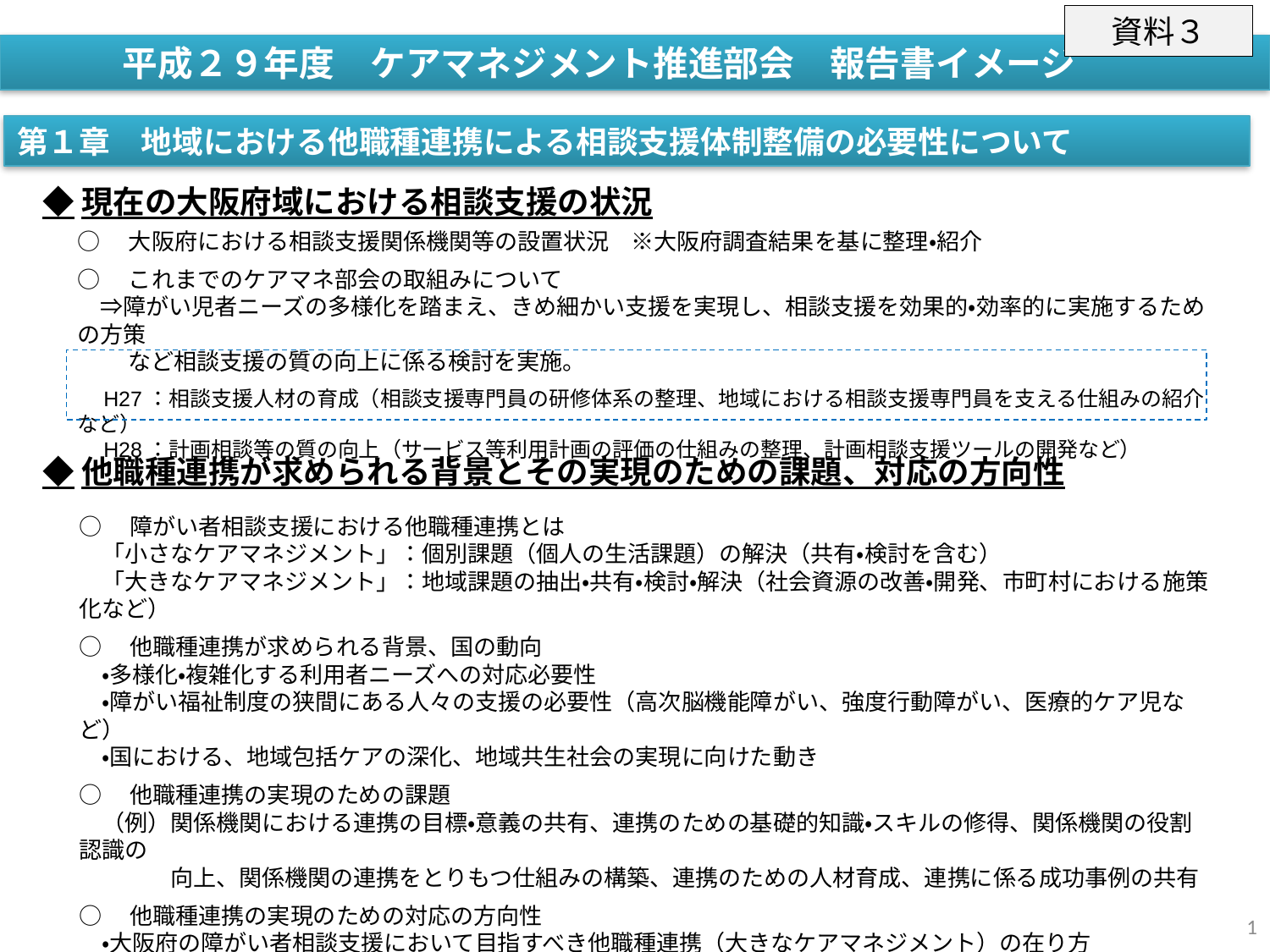

資料３
平成２９年度　ケアマネジメント推進部会　報告書イメージ
第１章　地域における他職種連携による相談支援体制整備の必要性について
◆現在の大阪府域における相談支援の状況
○　大阪府における相談支援関係機関等の設置状況　※大阪府調査結果を基に整理・紹介
○　これまでのケアマネ部会の取組みについて
　⇒障がい児者ニーズの多様化を踏まえ、きめ細かい支援を実現し、相談支援を効果的・効率的に実施するための方策
　　 など相談支援の質の向上に係る検討を実施。
　H27：相談支援人材の育成（相談支援専門員の研修体系の整理、地域における相談支援専門員を支える仕組みの紹介など）
　H28：計画相談等の質の向上（サービス等利用計画の評価の仕組みの整理、計画相談支援ツールの開発など）

◆他職種連携が求められる背景とその実現のための課題、対応の方向性
○　障がい者相談支援における他職種連携とは
　「小さなケアマネジメント」：個別課題（個人の生活課題）の解決（共有・検討を含む）
　「大きなケアマネジメント」：地域課題の抽出・共有・検討・解決（社会資源の改善・開発、市町村における施策化など）
○　他職種連携が求められる背景、国の動向
　・多様化・複雑化する利用者ニーズへの対応必要性
　・障がい福祉制度の狭間にある人々の支援の必要性（高次脳機能障がい、強度行動障がい、医療的ケア児など）
　・国における、地域包括ケアの深化、地域共生社会の実現に向けた動き
○　他職種連携の実現のための課題
　（例）関係機関における連携の目標・意義の共有、連携のための基礎的知識・スキルの修得、関係機関の役割認識の
　　　　向上、関係機関の連携をとりもつ仕組みの構築、連携のための人材育成、連携に係る成功事例の共有
○　他職種連携の実現のための対応の方向性
　・大阪府の障がい者相談支援において目指すべき他職種連携（大きなケアマネジメント）の在り方
　・地域の相談支援の中核をなすべき自立支援協議会の活性化及び基幹相談支援センターの機能強化の必要性
1